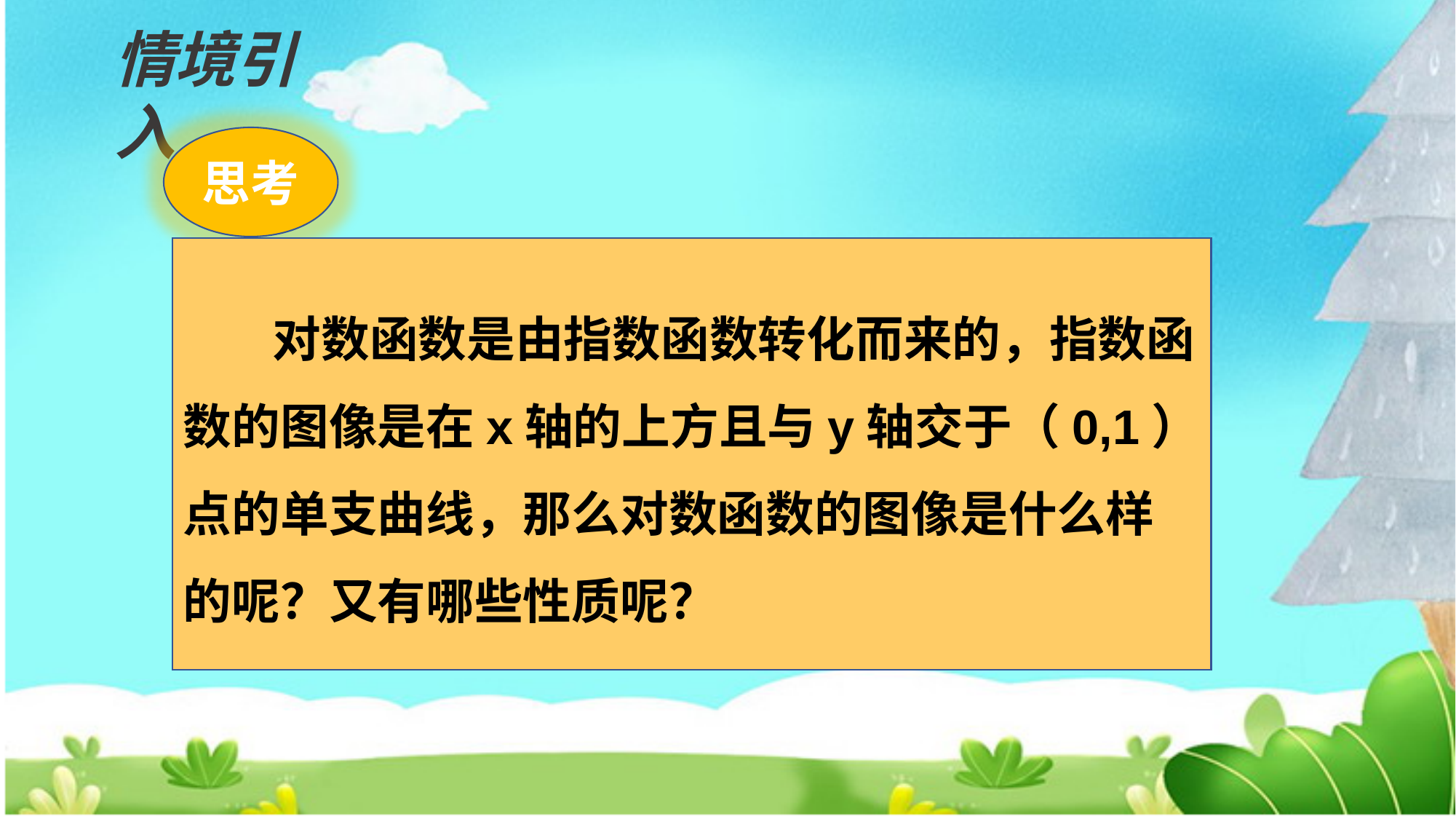

情境引入
思考
       对数函数是由指数函数转化而来的，指数函数的图像是在x轴的上方且与y轴交于（0,1）点的单支曲线，那么对数函数的图像是什么样的呢？又有哪些性质呢？